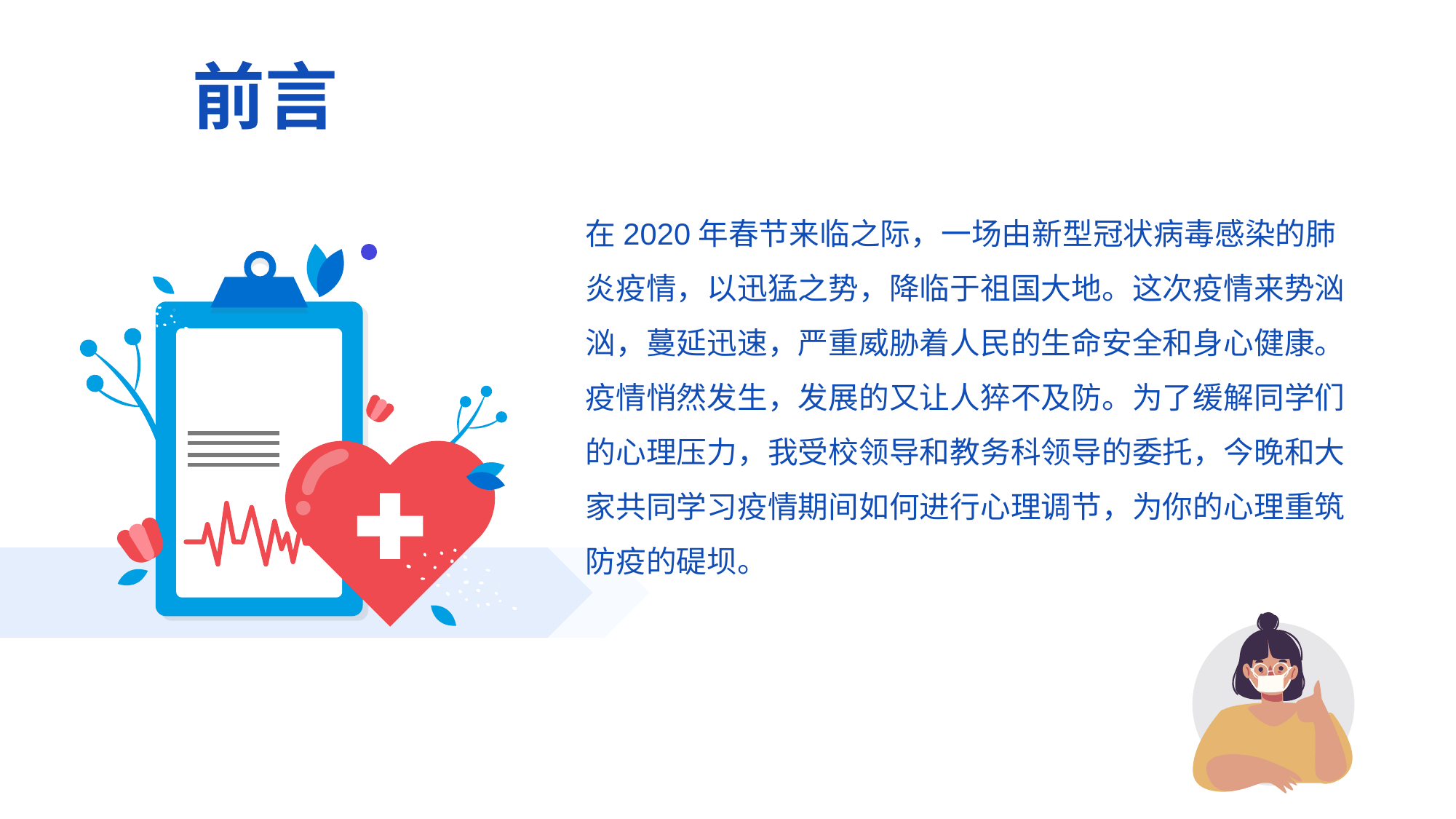

前言
# 在2020年春节来临之际，一场由新型冠状病毒感染的肺炎疫情，以迅猛之势，降临于祖国大地。这次疫情来势汹汹，蔓延迅速，严重威胁着人民的生命安全和身心健康。疫情悄然发生，发展的又让人猝不及防。为了缓解同学们的心理压力，我受校领导和教务科领导的委托，今晚和大家共同学习疫情期间如何进行心理调节，为你的心理重筑防疫的碮坝。